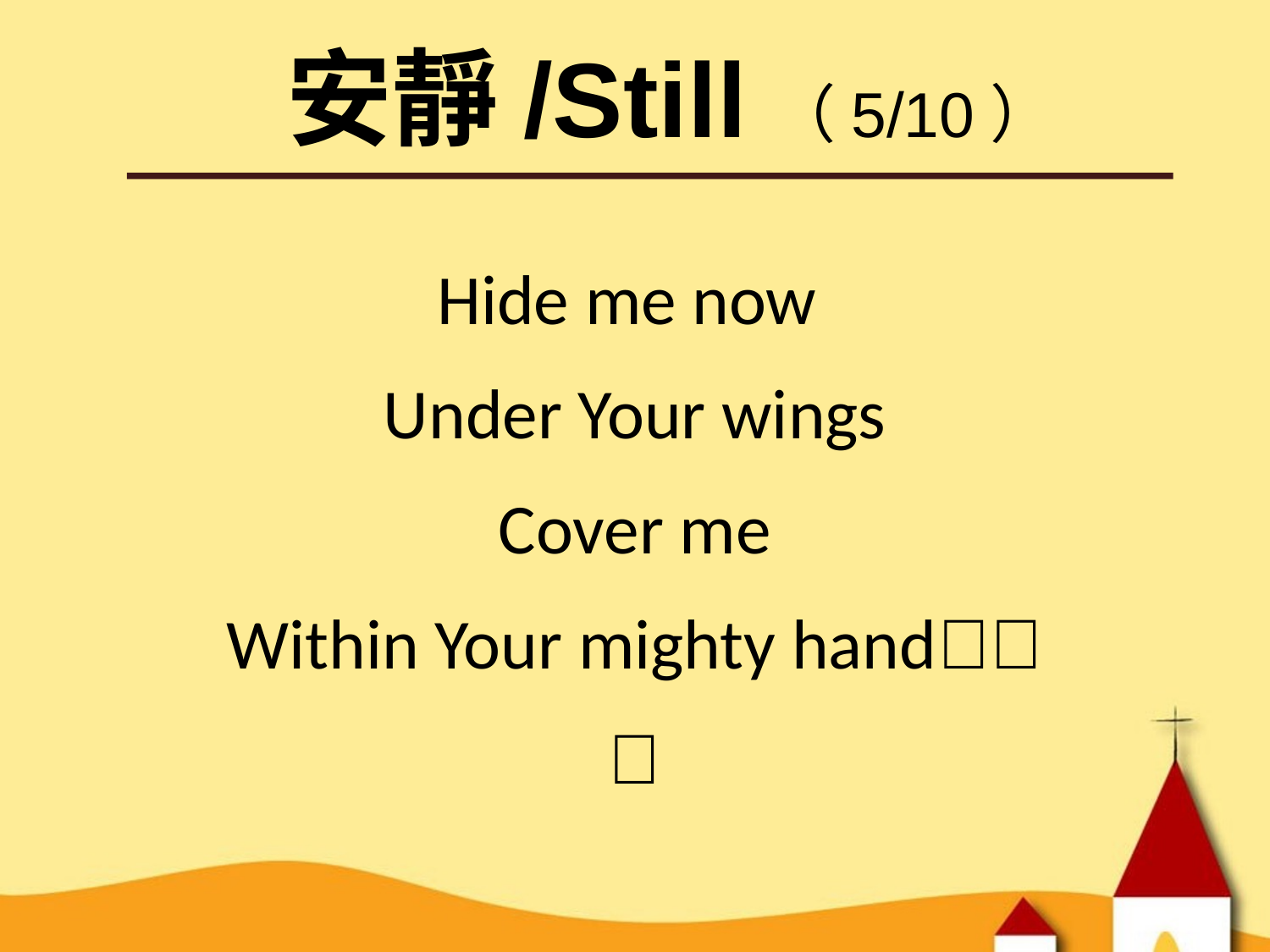

安靜/Still（5/10）

Hide me now
Under Your wings
Cover me
Within Your mighty hand􌅤􌅤
􌅦